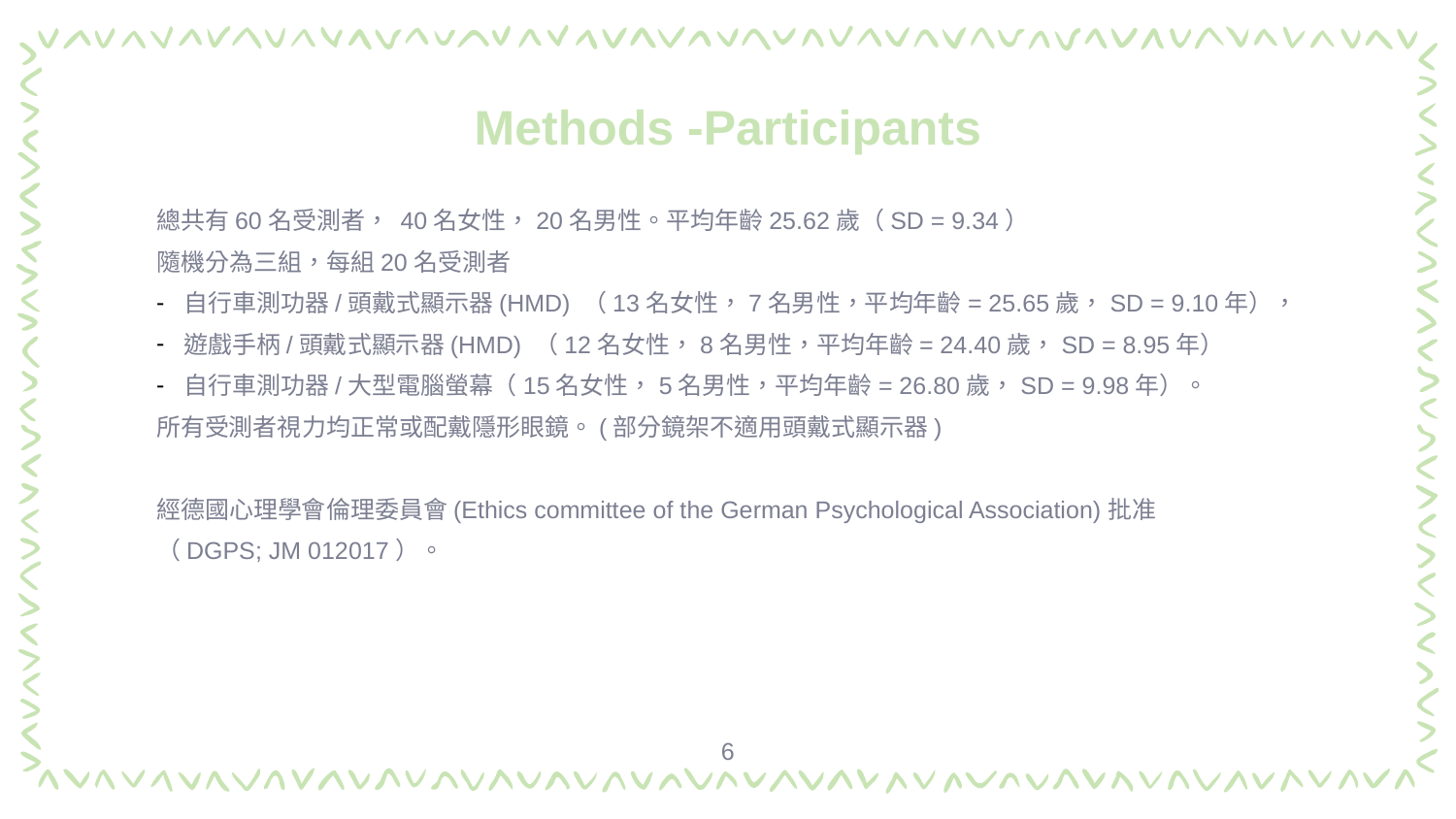

# Methods -Participants
總共有60名受測者， 40名女性，20名男性。平均年齡25.62歲（SD = 9.34）
隨機分為三組，每組20名受測者
自行車測功器/頭戴式顯示器(HMD) （13名女性，7名男性，平均年齡= 25.65歲，SD = 9.10年），
遊戲手柄/頭戴式顯示器(HMD) （12名女性，8名男性，平均年齡= 24.40歲，SD = 8.95年）
自行車測功器/大型電腦螢幕（15名女性，5名男性，平均年齡= 26.80歲，SD = 9.98年）。
所有受測者視力均正常或配戴隱形眼鏡。(部分鏡架不適用頭戴式顯示器)

經德國心理學會倫理委員會(Ethics committee of the German Psychological Association)批准
（DGPS; JM 012017）。
6